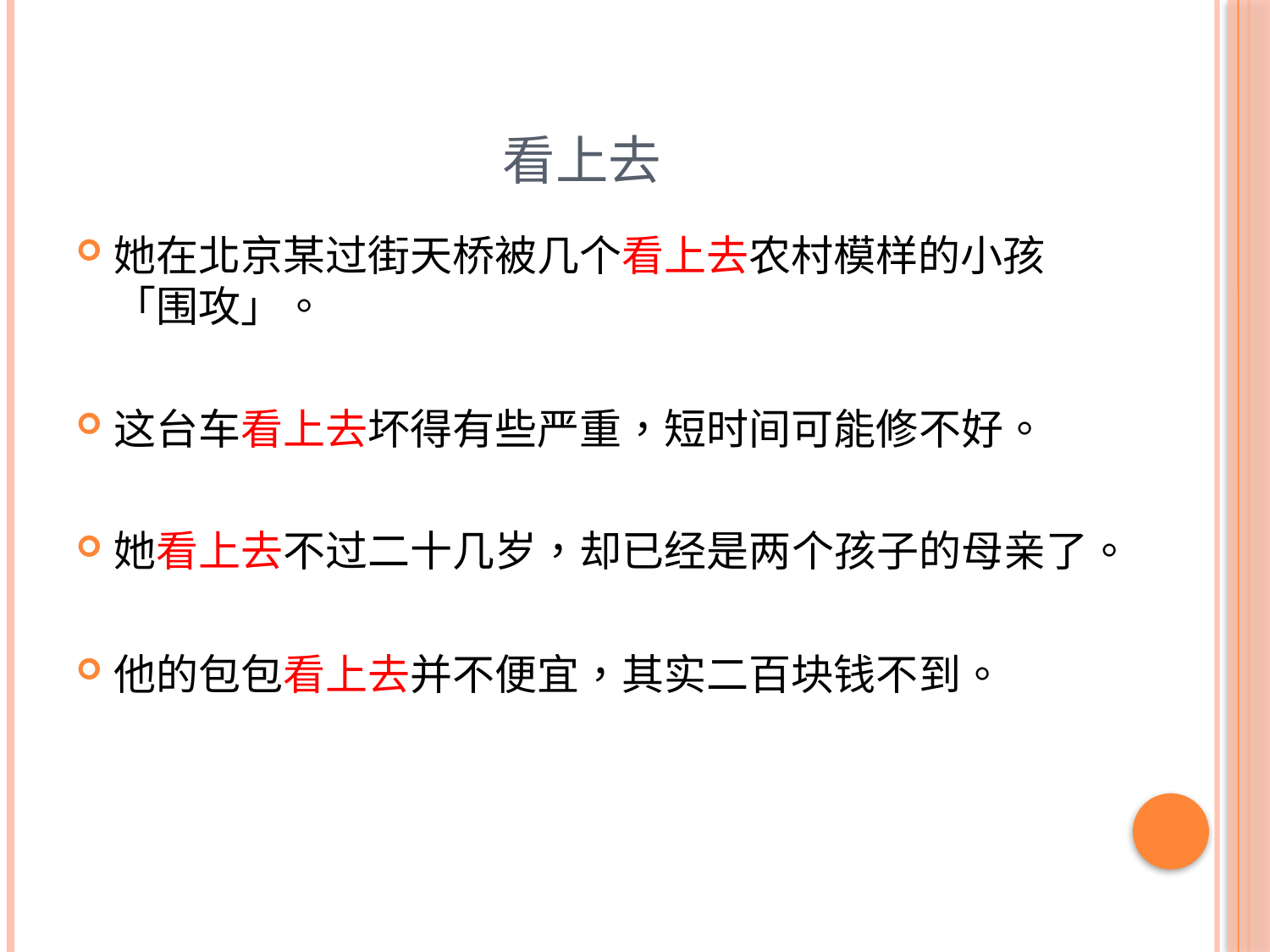

# 看上去
她在北京某过街天桥被几个看上去农村模样的小孩「围攻」。

这台车看上去坏得有些严重，短时间可能修不好。

她看上去不过二十几岁，却已经是两个孩子的母亲了。

他的包包看上去并不便宜，其实二百块钱不到。